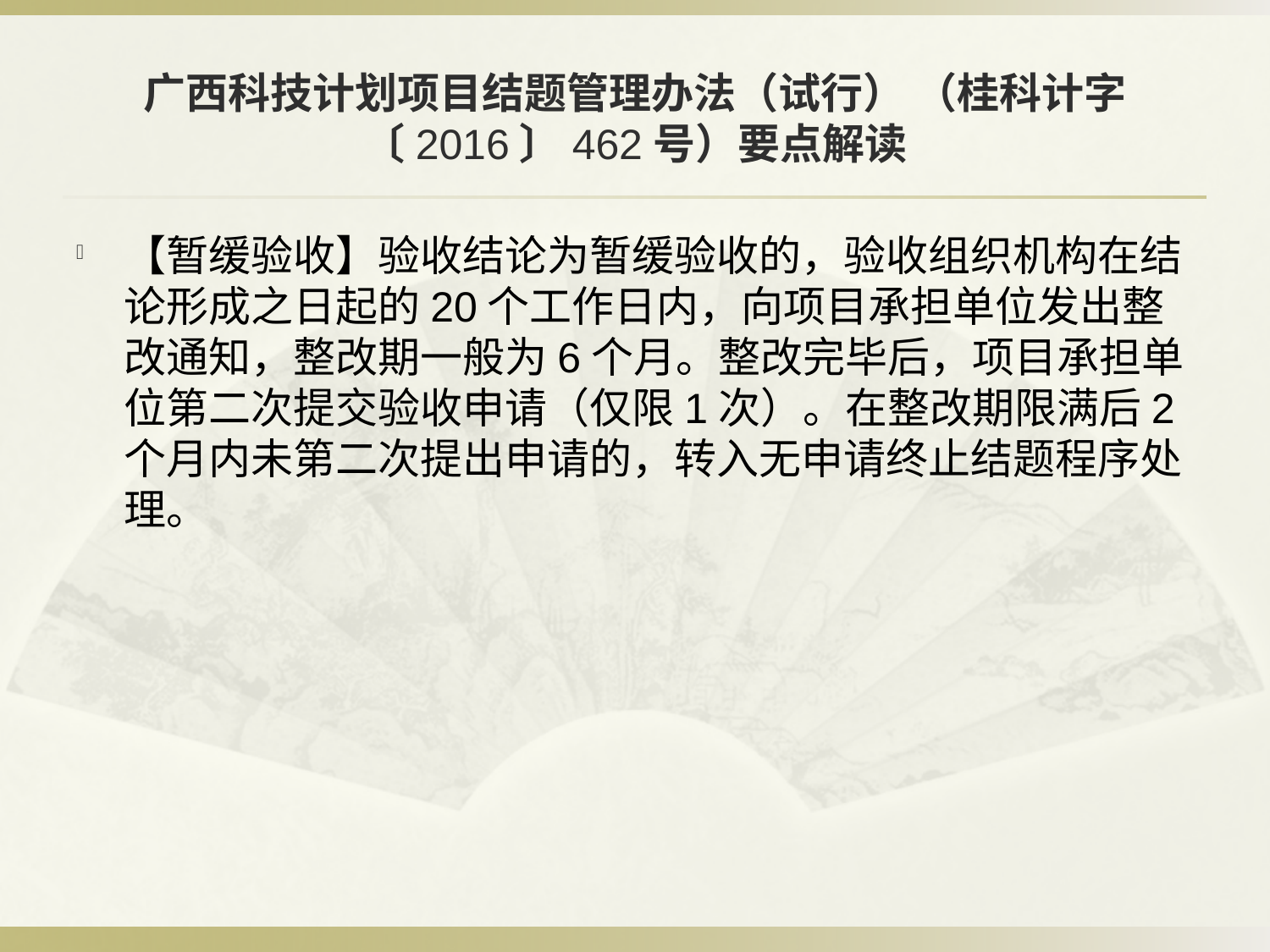

# 广西科技计划项目结题管理办法（试行） （桂科计字〔2016〕462号）要点解读
【暂缓验收】验收结论为暂缓验收的，验收组织机构在结论形成之日起的20个工作日内，向项目承担单位发出整改通知，整改期一般为6个月。整改完毕后，项目承担单位第二次提交验收申请（仅限1次）。在整改期限满后2个月内未第二次提出申请的，转入无申请终止结题程序处理。